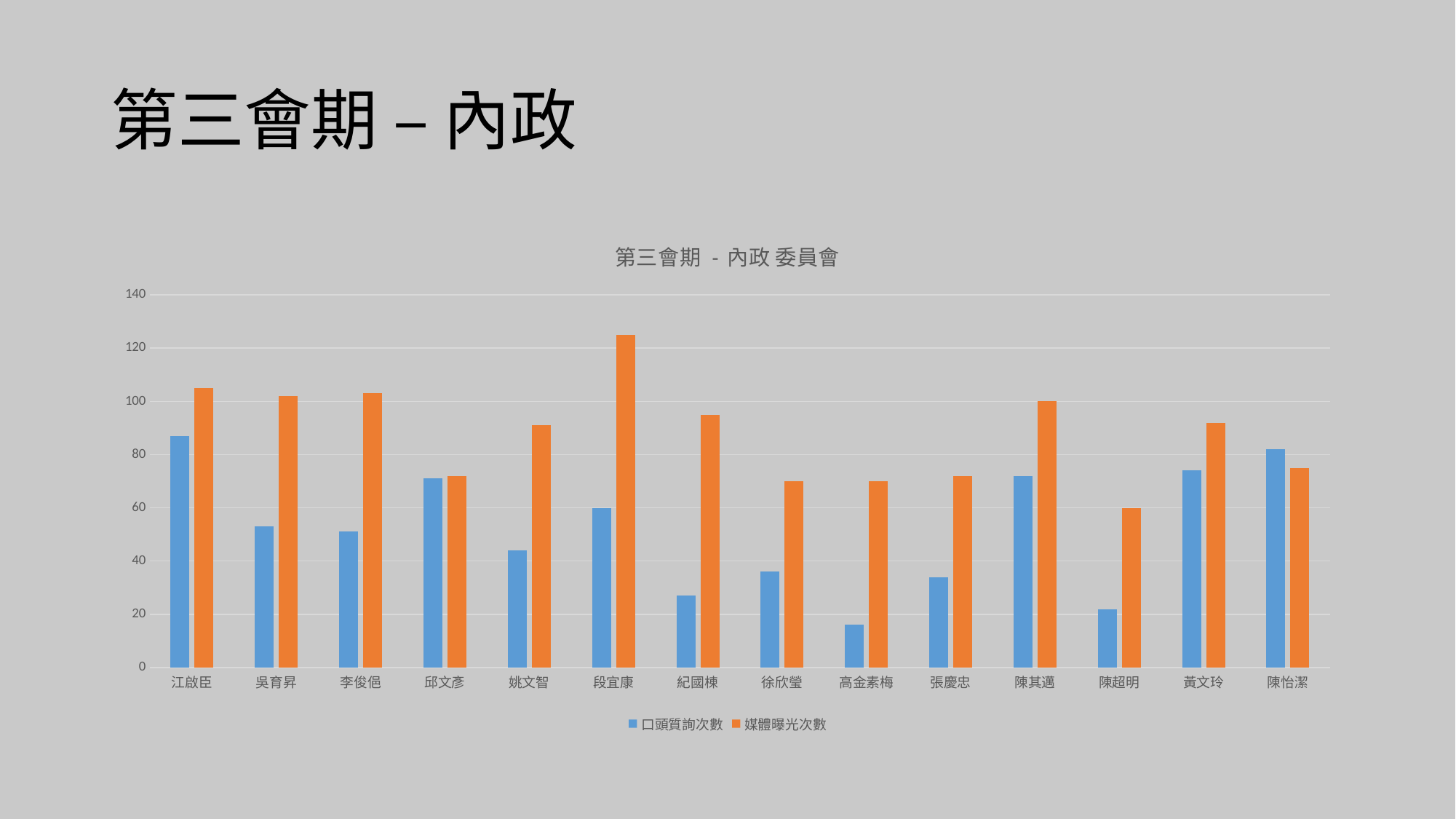

# 第三會期 – 內政

### Chart: 第三會期 - 內政 委員會

| Category | 口頭質詢次數 | 媒體曝光次數 |
|---|---|---|
| 江啟臣 | 87.0 | 105.0 |
| 吳育昇 | 53.0 | 102.0 |
| 李俊俋 | 51.0 | 103.0 |
| 邱文彥 | 71.0 | 72.0 |
| 姚文智 | 44.0 | 91.0 |
| 段宜康 | 60.0 | 125.0 |
| 紀國棟 | 27.0 | 95.0 |
| 徐欣瑩 | 36.0 | 70.0 |
| 高金素梅 | 16.0 | 70.0 |
| 張慶忠 | 34.0 | 72.0 |
| 陳其邁 | 72.0 | 100.0 |
| 陳超明 | 22.0 | 60.0 |
| 黃文玲 | 74.0 | 92.0 |
| 陳怡潔 | 82.0 | 75.0 |